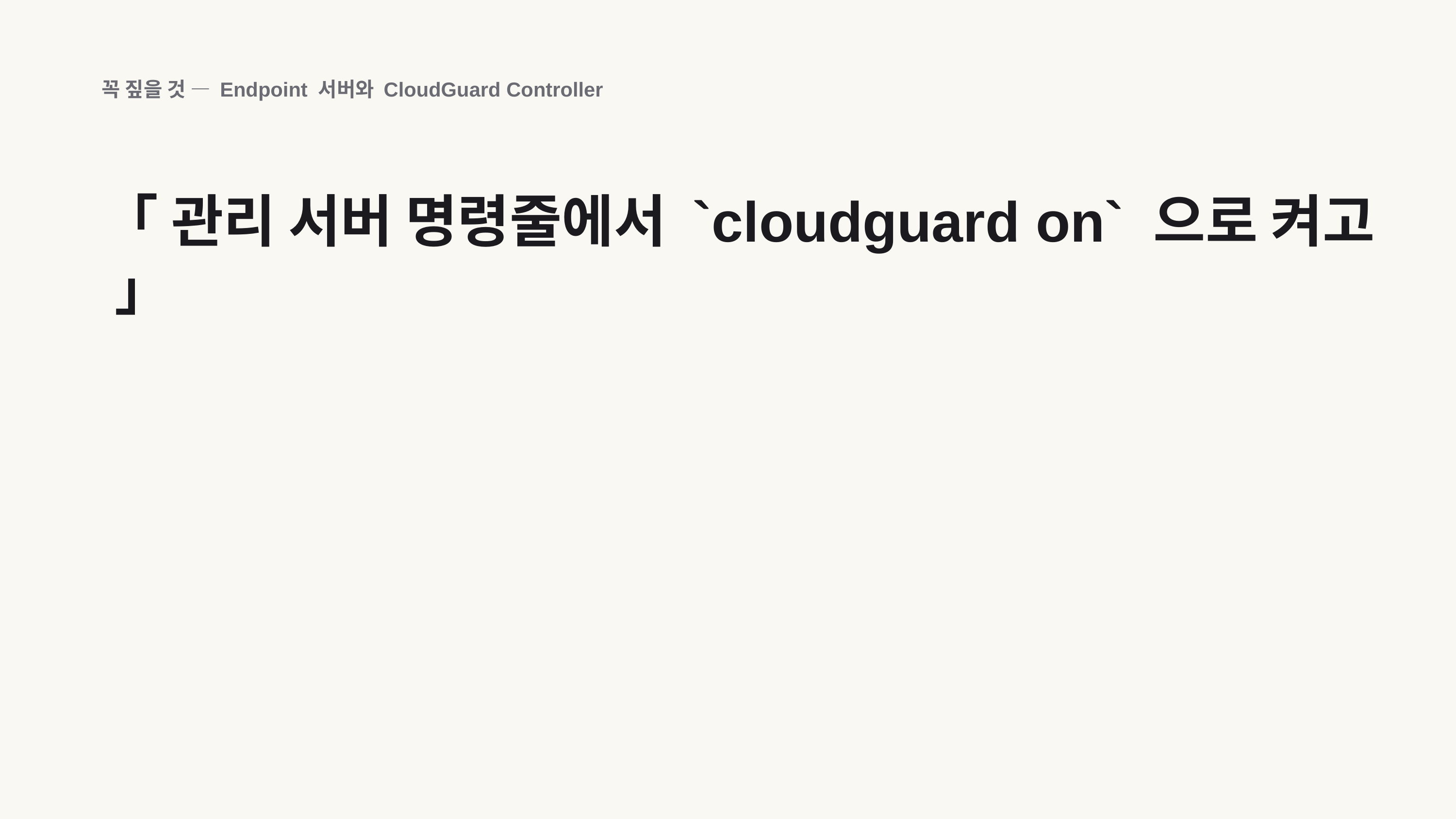

꼭 짚을 것 — Endpoint 서버와 CloudGuard Controller
「 관리 서버 명령줄에서 `cloudguard on` 으로 켜고 」